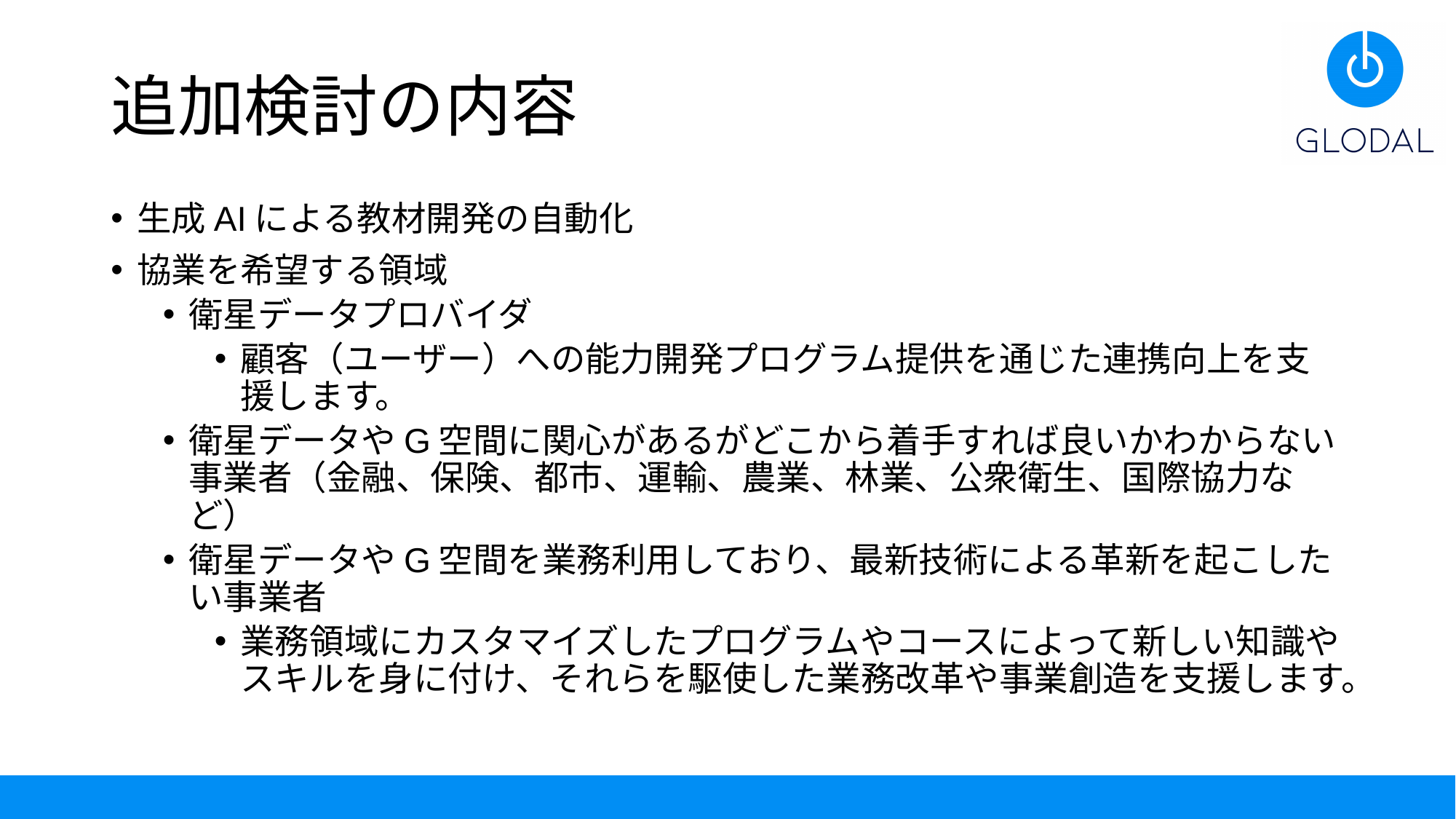

# 追加検討の内容
生成AIによる教材開発の自動化
協業を希望する領域
衛星データプロバイダ
顧客（ユーザー）への能力開発プログラム提供を通じた連携向上を支援します。
衛星データやG空間に関心があるがどこから着手すれば良いかわからない事業者（金融、保険、都市、運輸、農業、林業、公衆衛生、国際協力など）
衛星データやG空間を業務利用しており、最新技術による革新を起こしたい事業者
業務領域にカスタマイズしたプログラムやコースによって新しい知識やスキルを身に付け、それらを駆使した業務改革や事業創造を支援します。